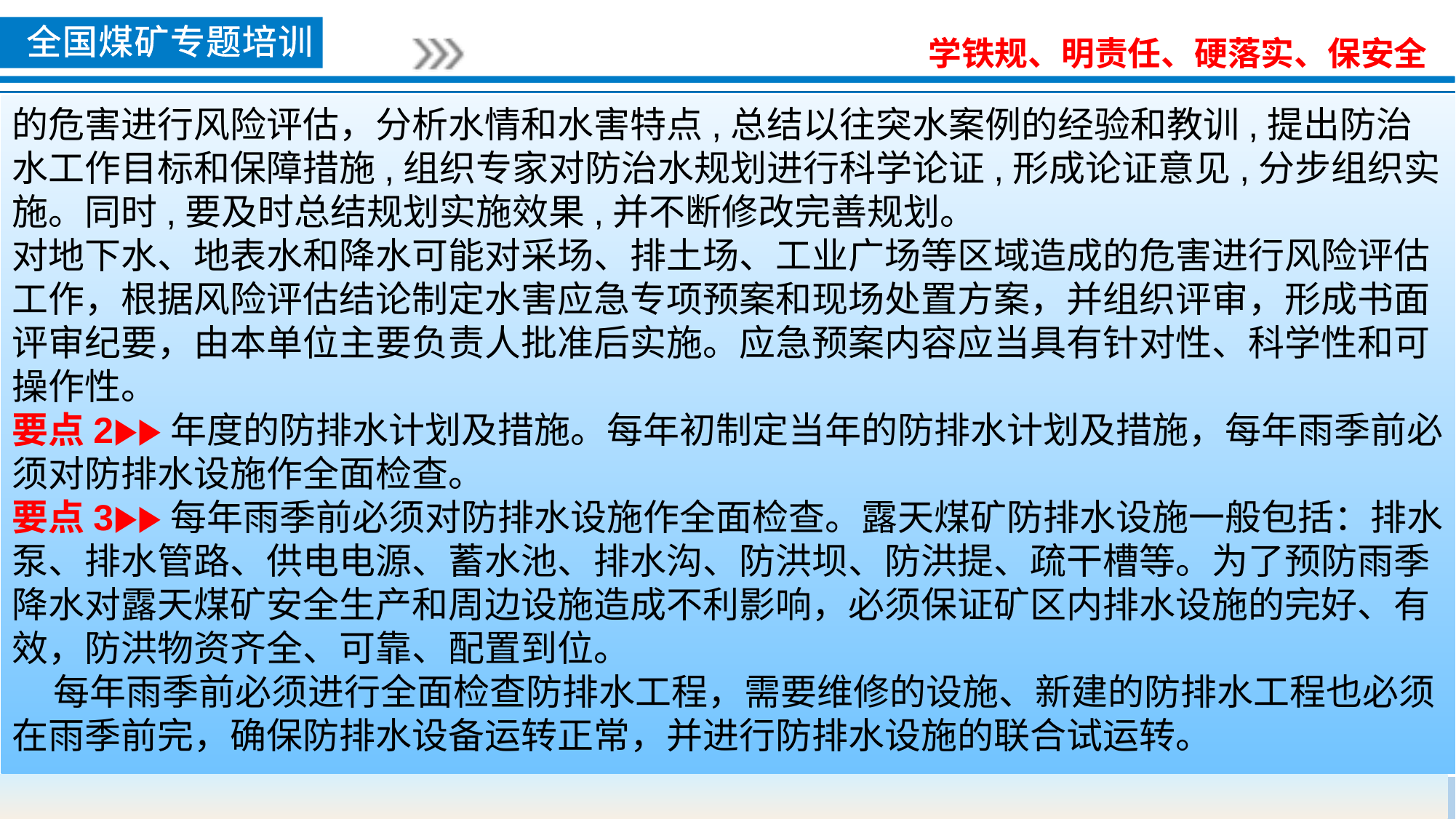

的危害进行风险评估，分析水情和水害特点,总结以往突水案例的经验和教训,提出防治水工作目标和保障措施,组织专家对防治水规划进行科学论证,形成论证意见,分步组织实施。同时,要及时总结规划实施效果,并不断修改完善规划。
对地下水、地表水和降水可能对采场、排土场、工业广场等区域造成的危害进行风险评估工作，根据风险评估结论制定水害应急专项预案和现场处置方案，并组织评审，形成书面评审纪要，由本单位主要负责人批准后实施。应急预案内容应当具有针对性、科学性和可操作性。
要点2▶▶年度的防排水计划及措施。每年初制定当年的防排水计划及措施，每年雨季前必须对防排水设施作全面检查。
要点3▶▶每年雨季前必须对防排水设施作全面检查。露天煤矿防排水设施一般包括：排水泵、排水管路、供电电源、蓄水池、排水沟、防洪坝、防洪提、疏干槽等。为了预防雨季降水对露天煤矿安全生产和周边设施造成不利影响，必须保证矿区内排水设施的完好、有效，防洪物资齐全、可靠、配置到位。
    每年雨季前必须进行全面检查防排水工程，需要维修的设施、新建的防排水工程也必须在雨季前完，确保防排水设备运转正常，并进行防排水设施的联合试运转。